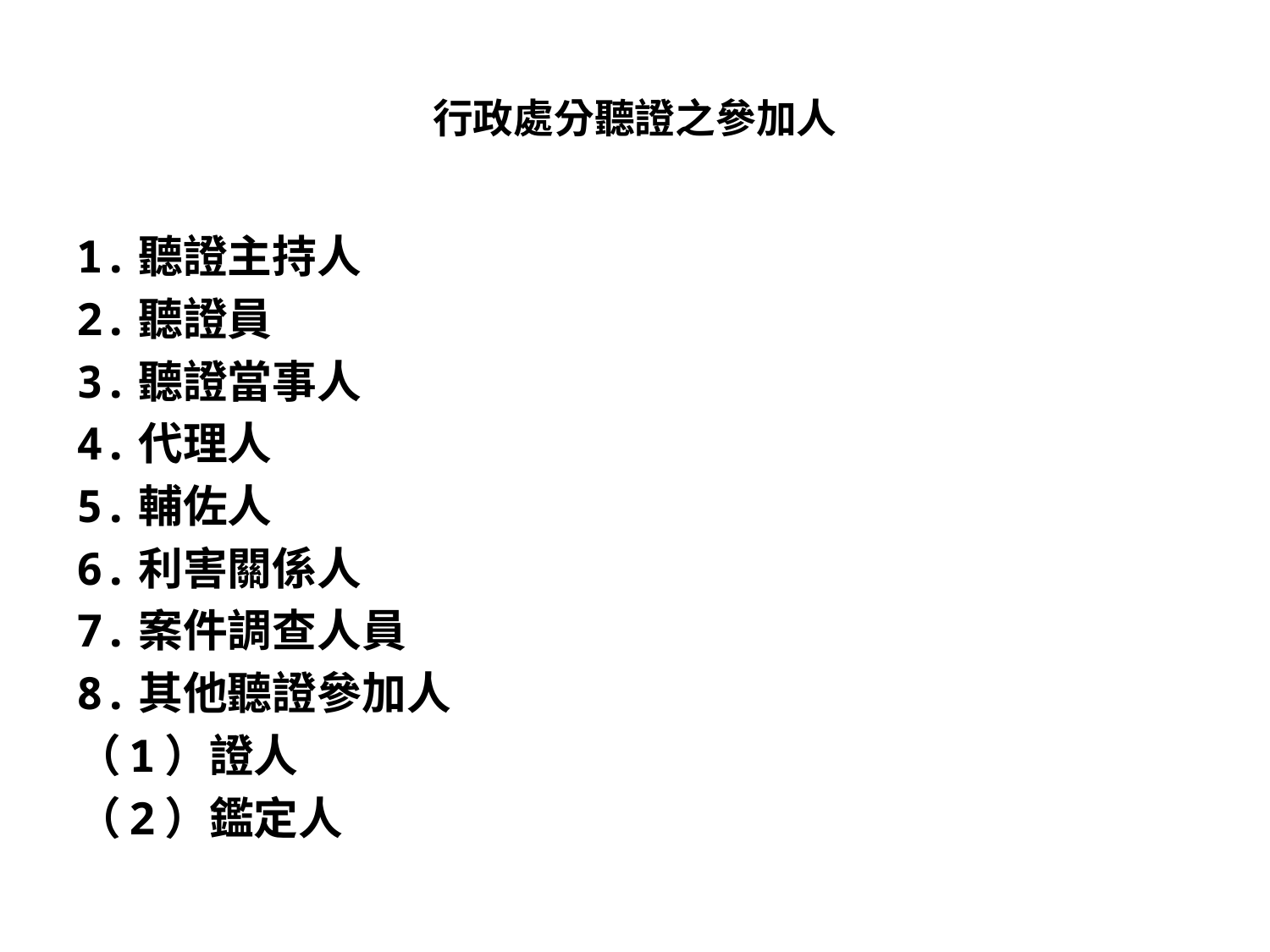

# 行政處分聽證之參加人
1.聽證主持人
2.聽證員
3.聽證當事人
4.代理人
5.輔佐人
6.利害關係人
7.案件調查人員
8.其他聽證參加人
（1）證人
（2）鑑定人